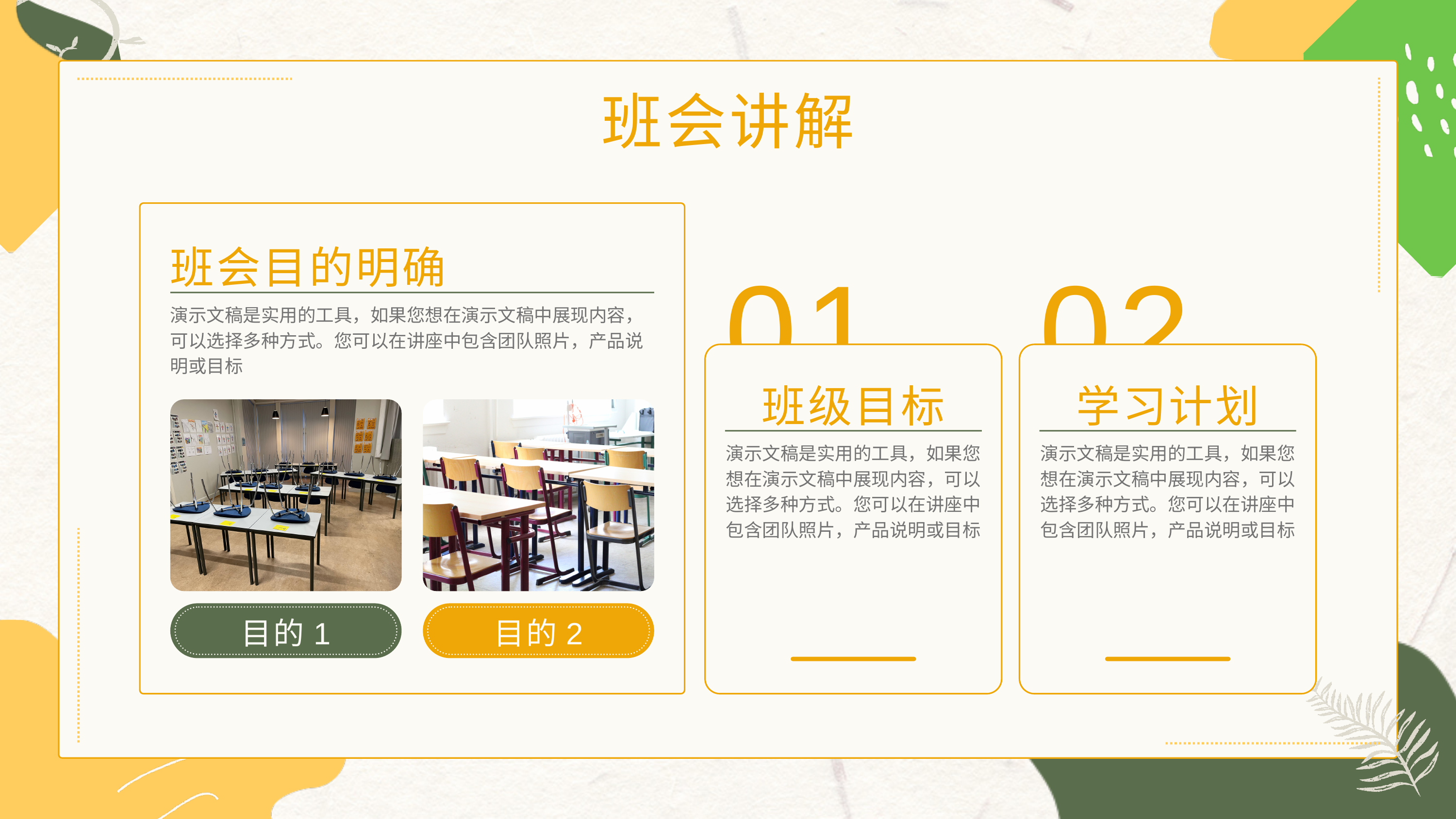

班会讲解

01
02
班会目的明确

演示文稿是实用的工具，如果您想在演示文稿中展现内容，可以选择多种方式。您可以在讲座中包含团队照片，产品说明或目标

班级目标
学习计划

演示文稿是实用的工具，如果您想在演示文稿中展现内容，可以选择多种方式。您可以在讲座中包含团队照片，产品说明或目标
演示文稿是实用的工具，如果您想在演示文稿中展现内容，可以选择多种方式。您可以在讲座中包含团队照片，产品说明或目标

目的1
目的2